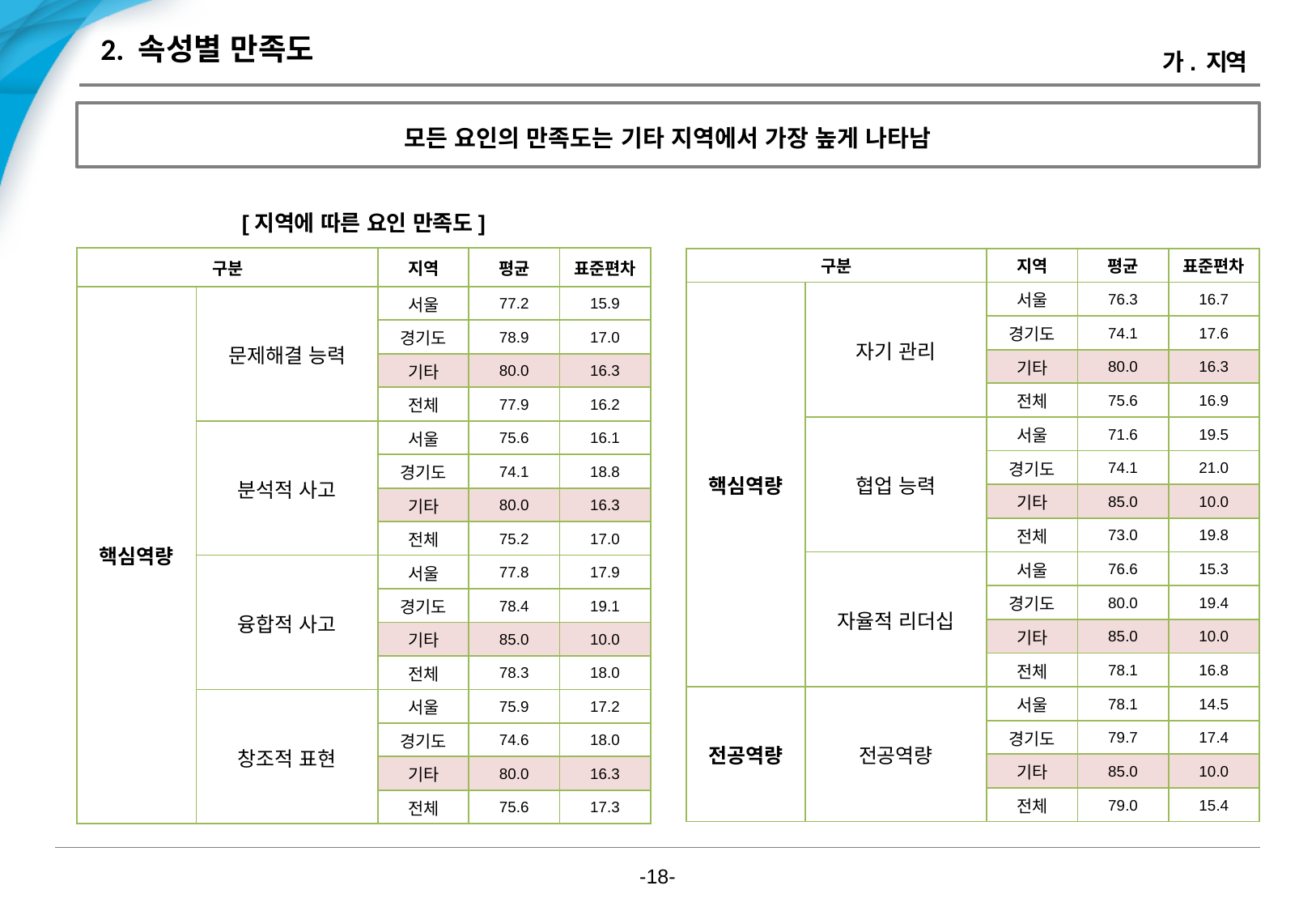

# 2. 속성별 만족도
가. 지역
모든 요인의 만족도는 기타 지역에서 가장 높게 나타남
[지역에 따른 요인 만족도]
| 구분 |  | 지역 | 평균 | 표준편차 |
| --- | --- | --- | --- | --- |
| 핵심역량 | 문제해결 능력 | 서울 | 77.2 | 15.9 |
|  |  | 경기도 | 78.9 | 17.0 |
|  |  | 기타 | 80.0 | 16.3 |
|  |  | 전체 | 77.9 | 16.2 |
|  | 분석적 사고 | 서울 | 75.6 | 16.1 |
|  |  | 경기도 | 74.1 | 18.8 |
|  |  | 기타 | 80.0 | 16.3 |
|  |  | 전체 | 75.2 | 17.0 |
|  | 융합적 사고 | 서울 | 77.8 | 17.9 |
|  |  | 경기도 | 78.4 | 19.1 |
|  |  | 기타 | 85.0 | 10.0 |
|  |  | 전체 | 78.3 | 18.0 |
|  | 창조적 표현 | 서울 | 75.9 | 17.2 |
|  |  | 경기도 | 74.6 | 18.0 |
|  |  | 기타 | 80.0 | 16.3 |
|  |  | 전체 | 75.6 | 17.3 |
| 구분 |  | 지역 | 평균 | 표준편차 |
| --- | --- | --- | --- | --- |
| 핵심역량 | 자기 관리 | 서울 | 76.3 | 16.7 |
|  |  | 경기도 | 74.1 | 17.6 |
|  |  | 기타 | 80.0 | 16.3 |
|  |  | 전체 | 75.6 | 16.9 |
|  | 협업 능력 | 서울 | 71.6 | 19.5 |
|  |  | 경기도 | 74.1 | 21.0 |
|  |  | 기타 | 85.0 | 10.0 |
|  |  | 전체 | 73.0 | 19.8 |
|  | 자율적 리더십 | 서울 | 76.6 | 15.3 |
|  |  | 경기도 | 80.0 | 19.4 |
|  |  | 기타 | 85.0 | 10.0 |
|  |  | 전체 | 78.1 | 16.8 |
| 전공역량 | 전공역량 | 서울 | 78.1 | 14.5 |
|  |  | 경기도 | 79.7 | 17.4 |
|  |  | 기타 | 85.0 | 10.0 |
|  |  | 전체 | 79.0 | 15.4 |
-18-